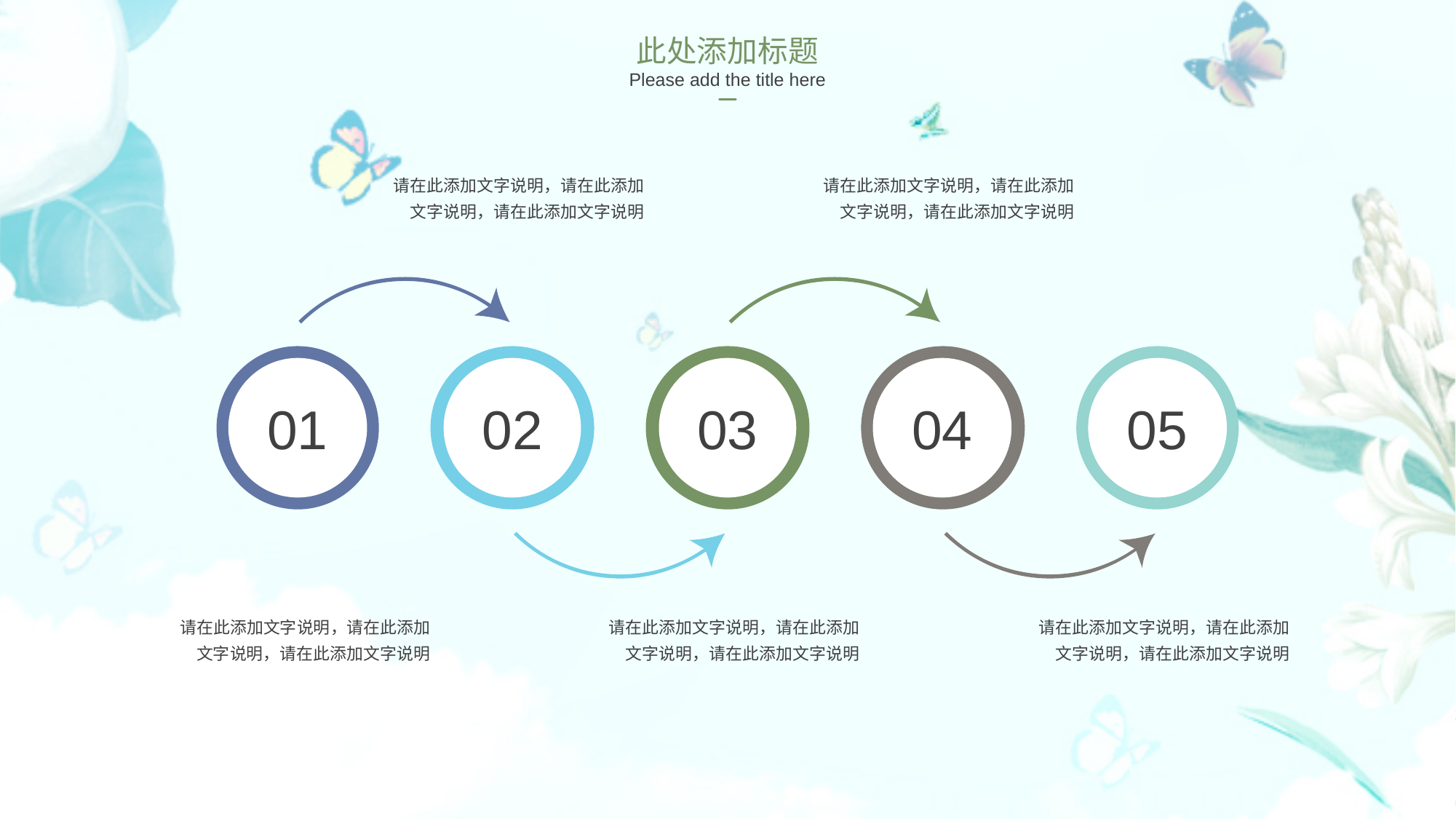

此处添加标题
Please add the title here
请在此添加文字说明，请在此添加文字说明，请在此添加文字说明
请在此添加文字说明，请在此添加文字说明，请在此添加文字说明

01
02
03
04
05

请在此添加文字说明，请在此添加文字说明，请在此添加文字说明
请在此添加文字说明，请在此添加文字说明，请在此添加文字说明
请在此添加文字说明，请在此添加文字说明，请在此添加文字说明